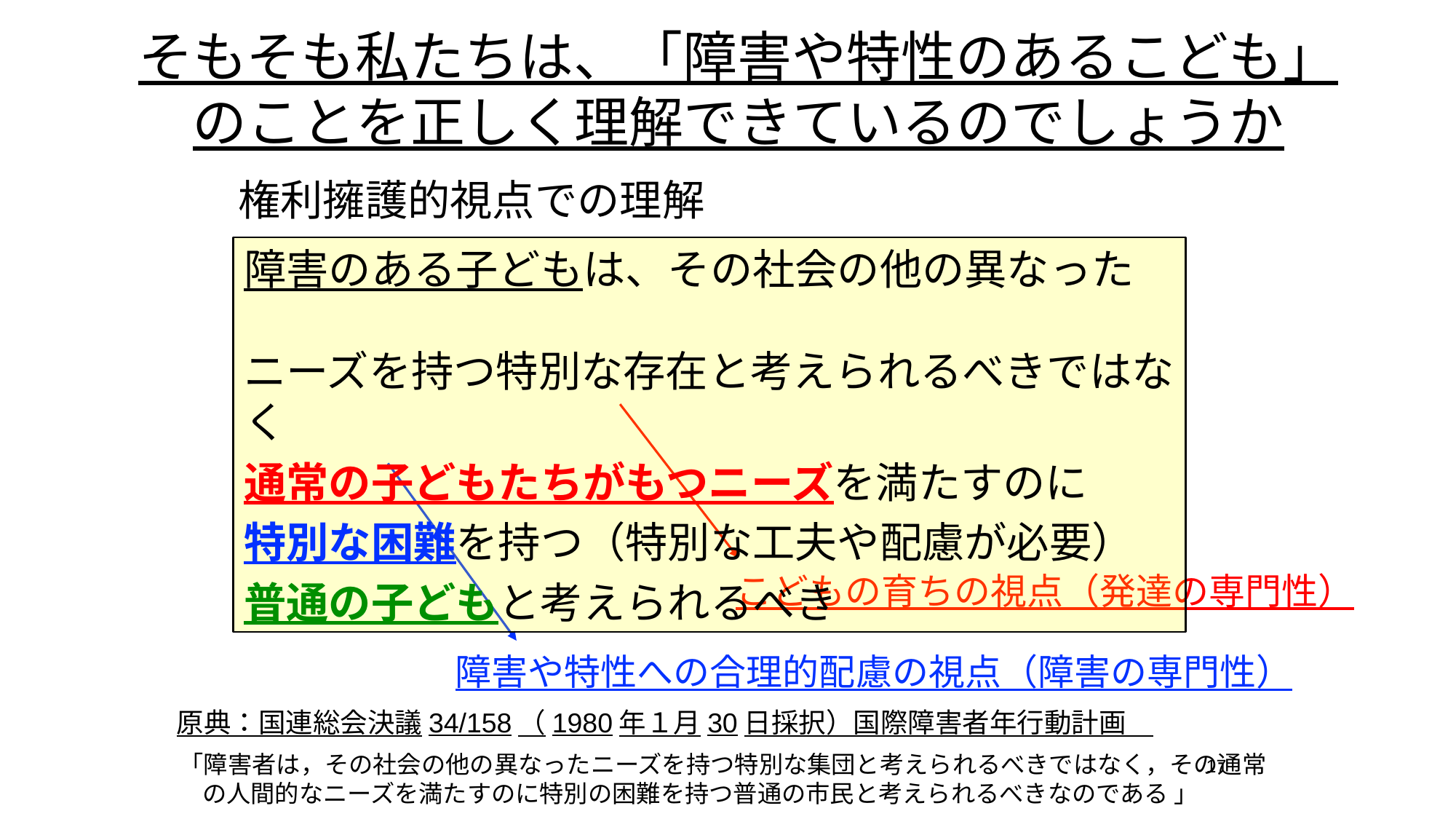

そもそも私たちは、「障害や特性のあるこども」
のことを正しく理解できているのでしょうか
権利擁護的視点での理解
障害のある子どもは、その社会の他の異なった
ニーズを持つ特別な存在と考えられるべきではなく
通常の子どもたちがもつニーズを満たすのに
特別な困難を持つ（特別な工夫や配慮が必要）
普通の子どもと考えられるべき
こどもの育ちの視点（発達の専門性）
障害や特性への合理的配慮の視点（障害の専門性）
原典：国連総会決議34/158（1980年１月30日採択）国際障害者年行動計画
「障害者は，その社会の他の異なったニーズを持つ特別な集団と考えられるべきではなく，その通常の人間的なニーズを満たすのに特別の困難を持つ普通の市民と考えられるべきなのである 」
17